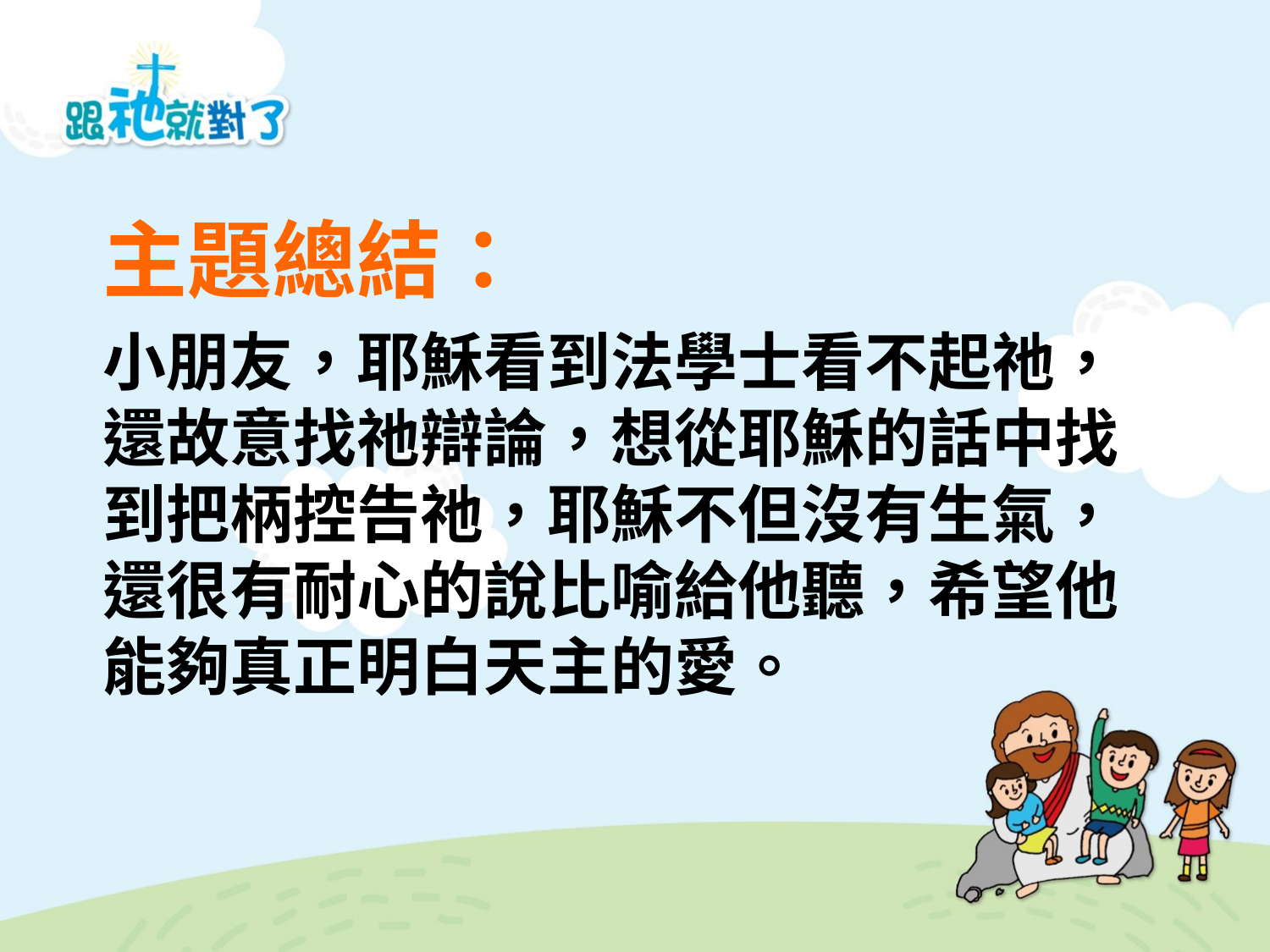

主題總結：
小朋友，耶穌看到法學士看不起祂，還故意找祂辯論，想從耶穌的話中找到把柄控告祂，耶穌不但沒有生氣，還很有耐心的說比喻給他聽，希望他能夠真正明白天主的愛。